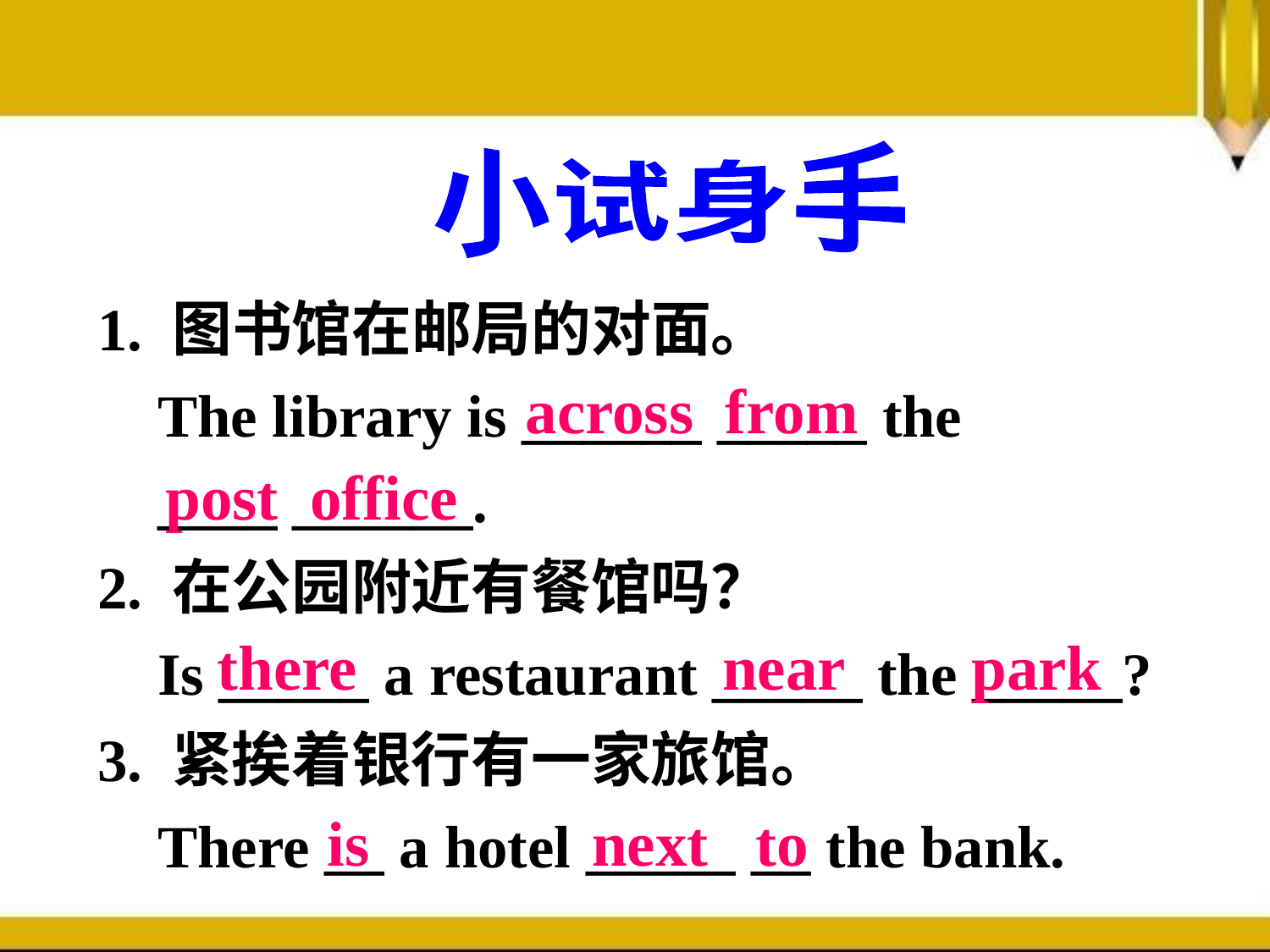

小试身手
1. 图书馆在邮局的对面。
    The library is ______ _____ the
    ____ ______.
2. 在公园附近有餐馆吗？
    Is _____ a restaurant _____ the _____?
3. 紧挨着银行有一家旅馆。
    There __ a hotel _____ __ the bank.
across  from
post  office
there                       near        park
is              next   to